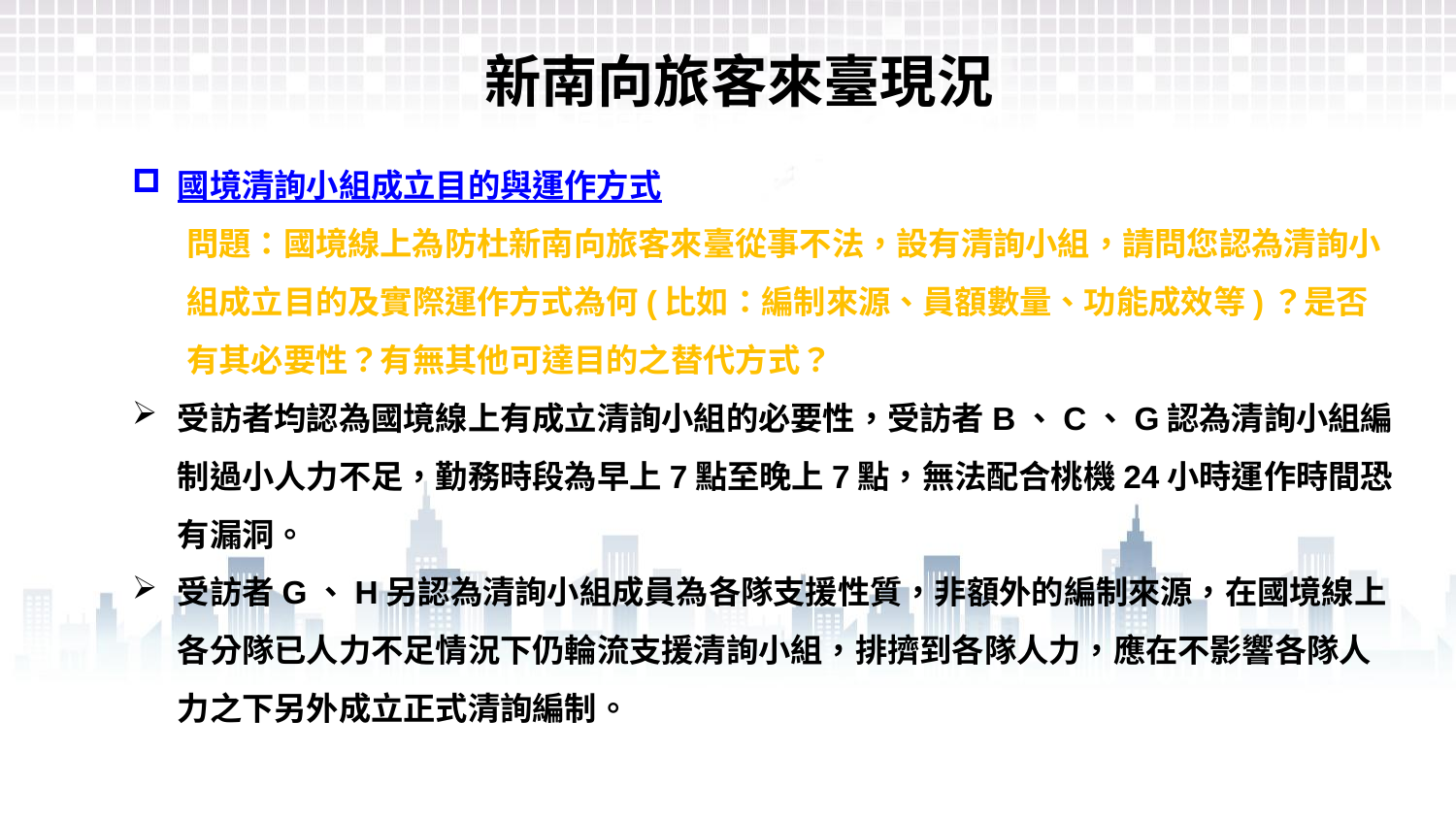

新南向旅客來臺現況
國境清詢小組成立目的與運作方式
問題：國境線上為防杜新南向旅客來臺從事不法，設有清詢小組，請問您認為清詢小組成立目的及實際運作方式為何(比如：編制來源、員額數量、功能成效等)？是否有其必要性？有無其他可達目的之替代方式？
受訪者均認為國境線上有成立清詢小組的必要性，受訪者B、C、G認為清詢小組編制過小人力不足，勤務時段為早上7點至晚上7點，無法配合桃機24小時運作時間恐有漏洞。
受訪者G、H另認為清詢小組成員為各隊支援性質，非額外的編制來源，在國境線上各分隊已人力不足情況下仍輪流支援清詢小組，排擠到各隊人力，應在不影響各隊人力之下另外成立正式清詢編制。